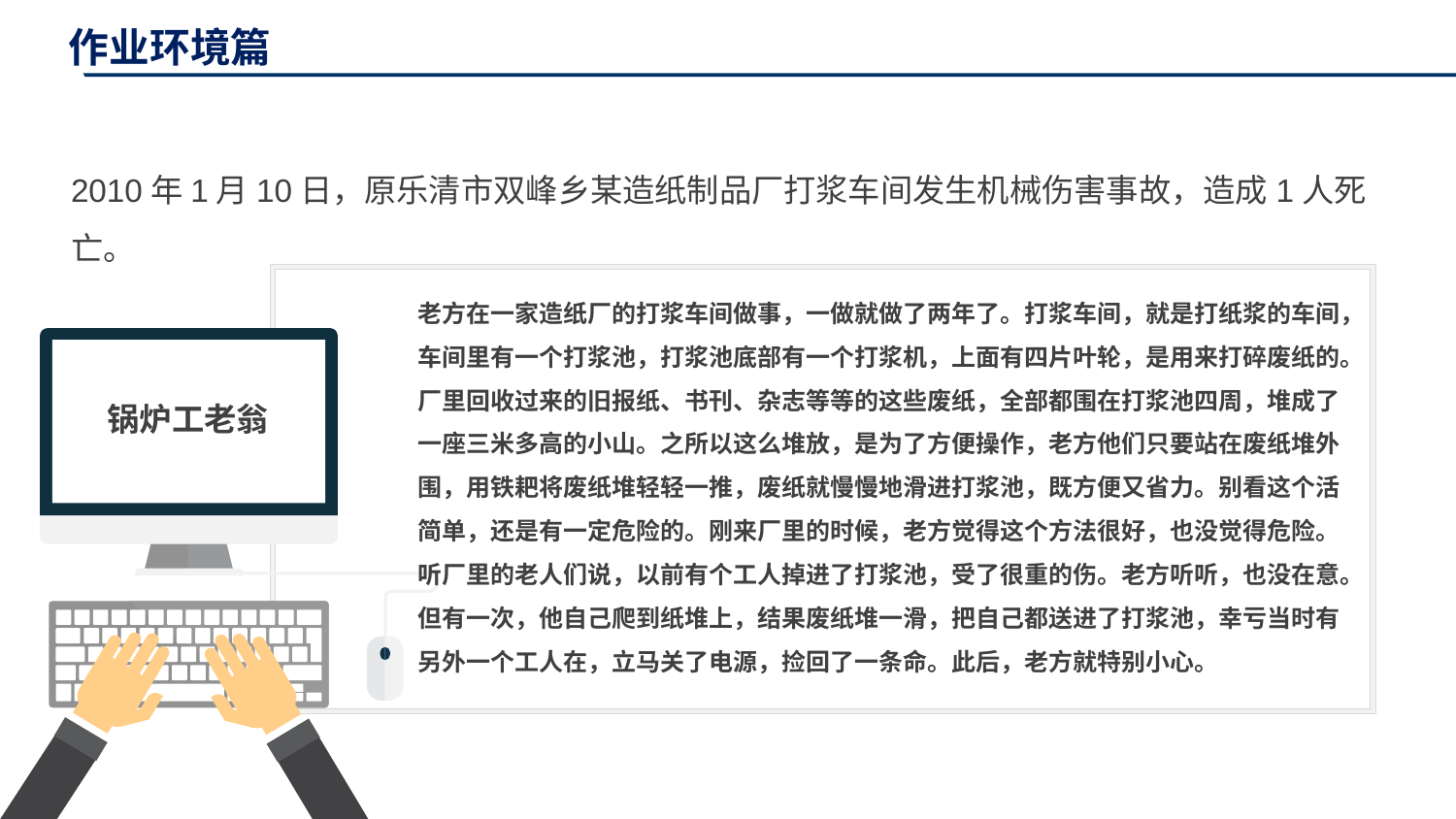

作业环境篇

2010年1月10日，原乐清市双峰乡某造纸制品厂打浆车间发生机械伤害事故，造成1人死亡。

老方在一家造纸厂的打浆车间做事，一做就做了两年了。打浆车间，就是打纸浆的车间，车间里有一个打浆池，打浆池底部有一个打浆机，上面有四片叶轮，是用来打碎废纸的。厂里回收过来的旧报纸、书刊、杂志等等的这些废纸，全部都围在打浆池四周，堆成了一座三米多高的小山。之所以这么堆放，是为了方便操作，老方他们只要站在废纸堆外围，用铁耙将废纸堆轻轻一推，废纸就慢慢地滑进打浆池，既方便又省力。别看这个活简单，还是有一定危险的。刚来厂里的时候，老方觉得这个方法很好，也没觉得危险。听厂里的老人们说，以前有个工人掉进了打浆池，受了很重的伤。老方听听，也没在意。但有一次，他自己爬到纸堆上，结果废纸堆一滑，把自己都送进了打浆池，幸亏当时有另外一个工人在，立马关了电源，捡回了一条命。此后，老方就特别小心。

锅炉工老翁